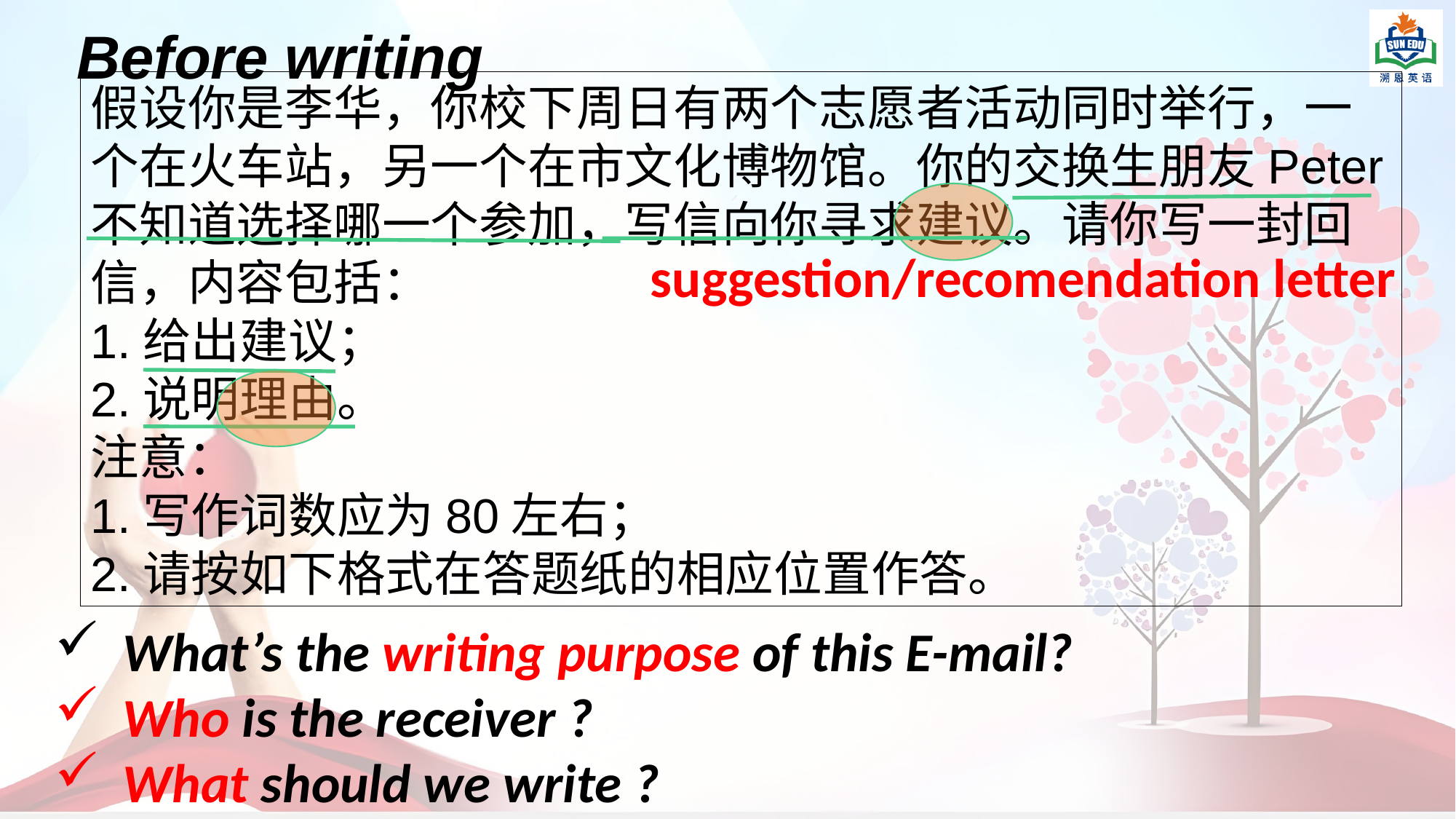

Before writing
假设你是李华，你校下周日有两个志愿者活动同时举行，一个在火车站，另一个在市文化博物馆。你的交换生朋友Peter不知道选择哪一个参加，写信向你寻求建议。请你写一封回信，内容包括：
1.给出建议；
2.说明理由。
注意：
1.写作词数应为80左右；
2.请按如下格式在答题纸的相应位置作答。

suggestion/recomendation letter

What’s the writing purpose of this E-mail?
Who is the receiver ?
What should we write ?